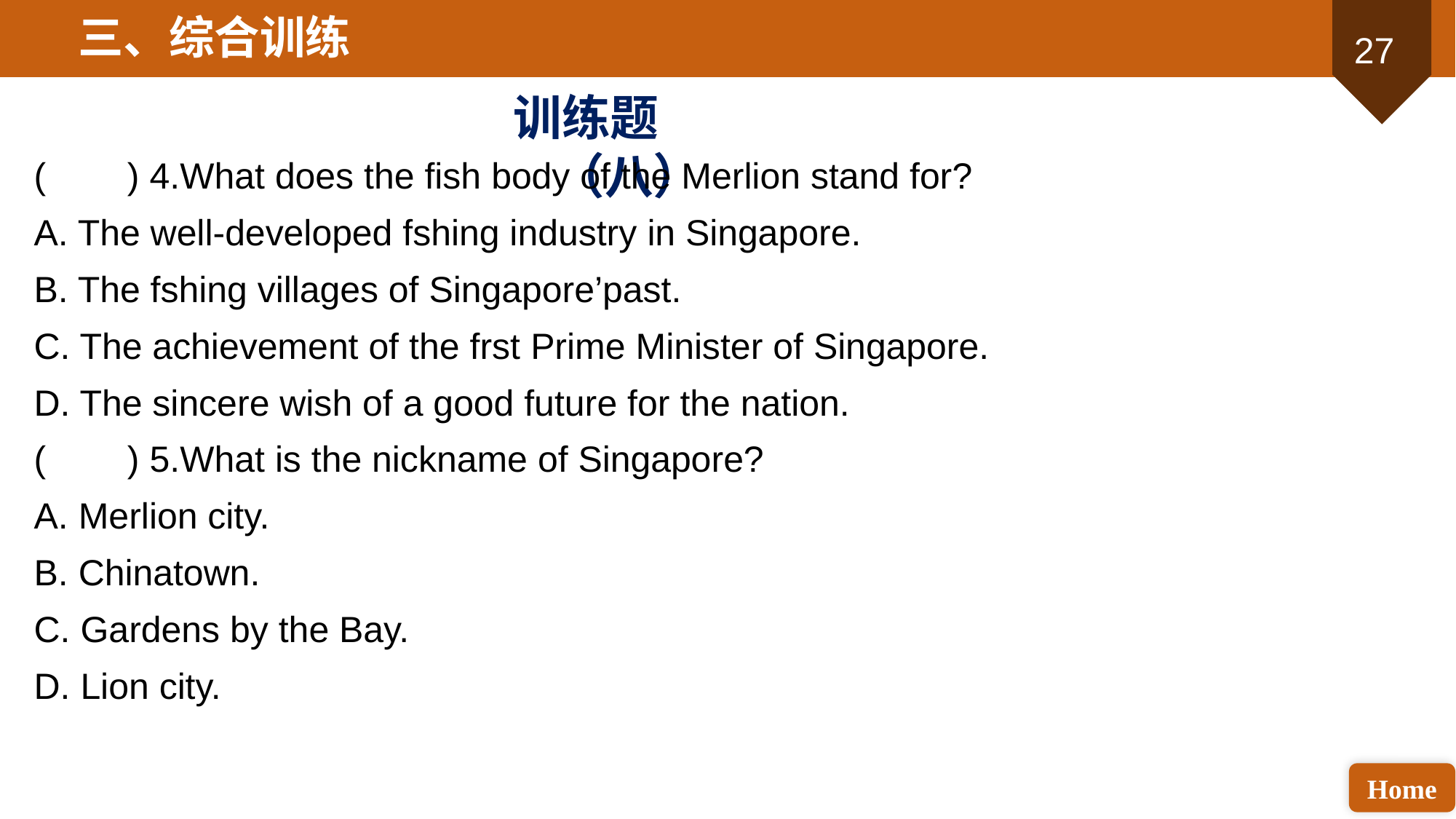

三、综合训练
训练题（八）
(        ) 4.What does the fish body of the Merlion stand for?
A. The well-developed fshing industry in Singapore.
B. The fshing villages of Singapore’past.
C. The achievement of the frst Prime Minister of Singapore.
D. The sincere wish of a good future for the nation.
(        ) 5.What is the nickname of Singapore?
A. Merlion city.
B. Chinatown.
C. Gardens by the Bay.
D. Lion city.